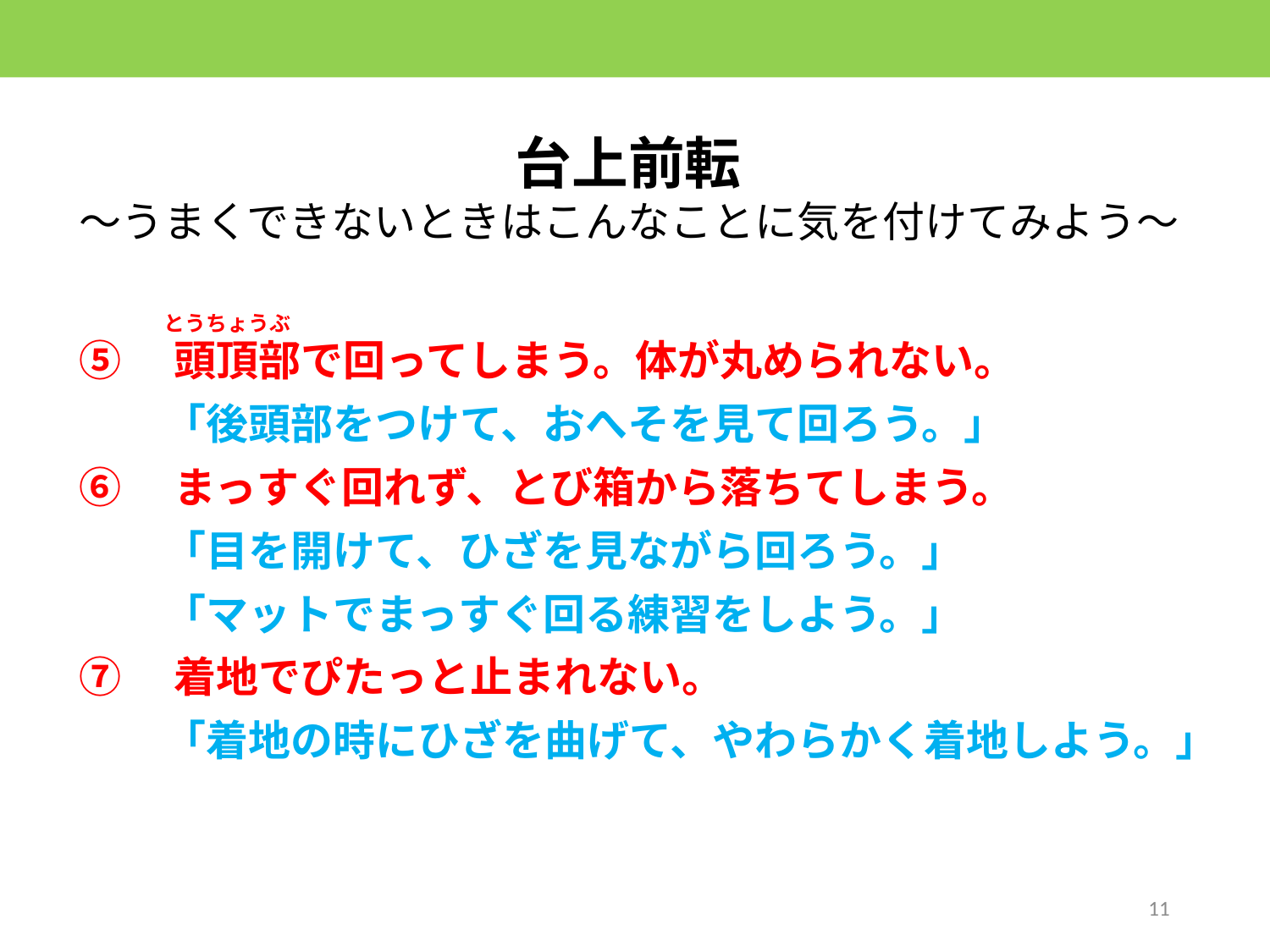

台上前転
～うまくできないときはこんなことに気を付けてみよう～

　　とうちょうぶ
⑤　頭頂部で回ってしまう。体が丸められない。
　　「後頭部をつけて、おへそを見て回ろう。」
⑥　まっすぐ回れず、とび箱から落ちてしまう。
　　「目を開けて、ひざを見ながら回ろう。」
　　「マットでまっすぐ回る練習をしよう。」
⑦　着地でぴたっと止まれない。
　　「着地の時にひざを曲げて、やわらかく着地しよう。」

11